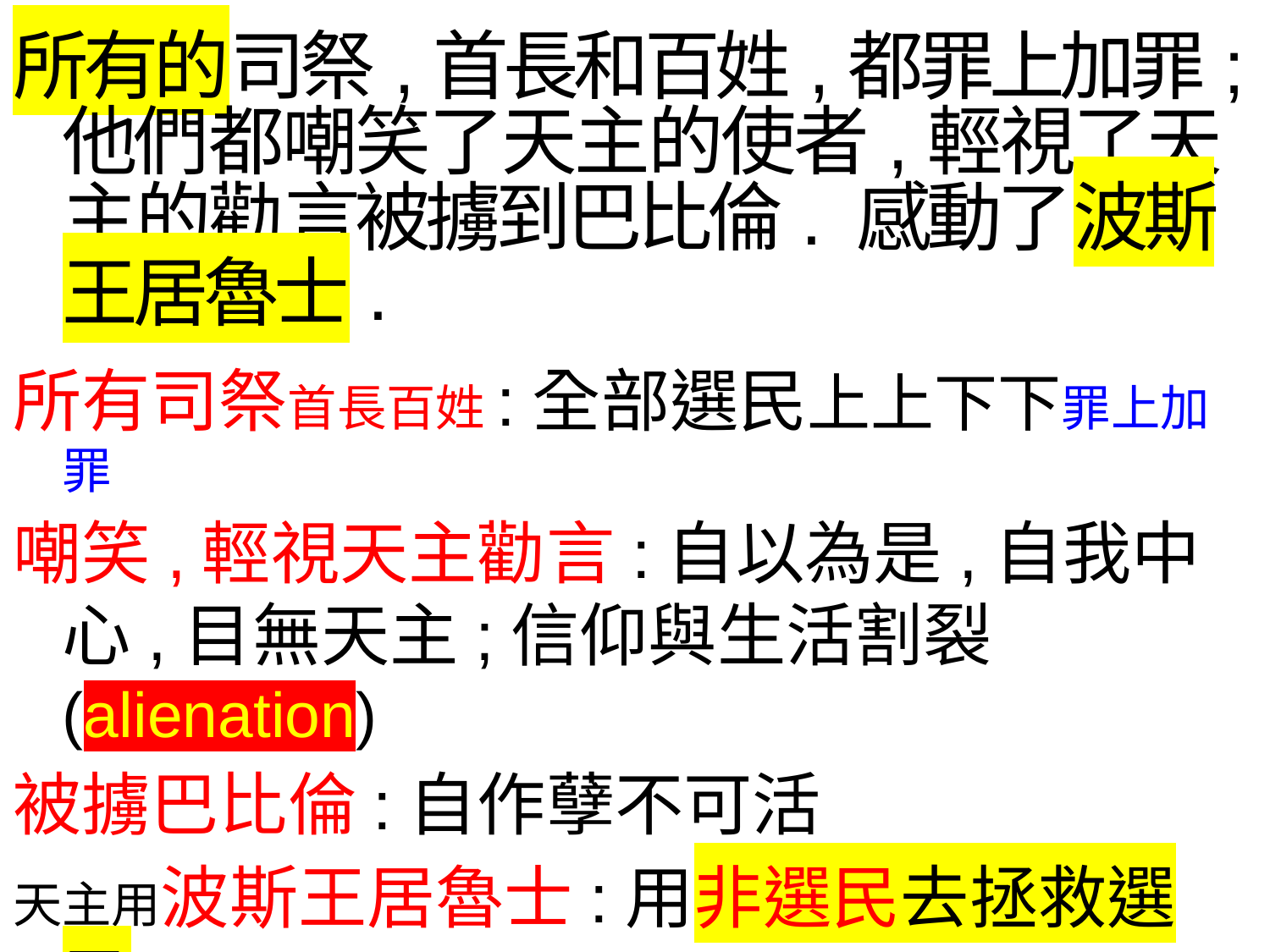

所有的司祭,首長和百姓,都罪上加罪;他們都嘲笑了天主的使者,輕視了天主的勸言被擄到巴比倫. 感動了波斯王居魯士.
所有司祭首長百姓:全部選民上上下下罪上加罪
嘲笑,輕視天主勸言:自以為是,自我中心,目無天主;信仰與生活割裂(alienation)
被擄巴比倫:自作孽不可活
天主用波斯王居魯士:用非選民去拯救選民;
這是為基督將講的天國鋪路. (提出命運共同體的是一位非基督徒,好像預示了天國境界的第一步)